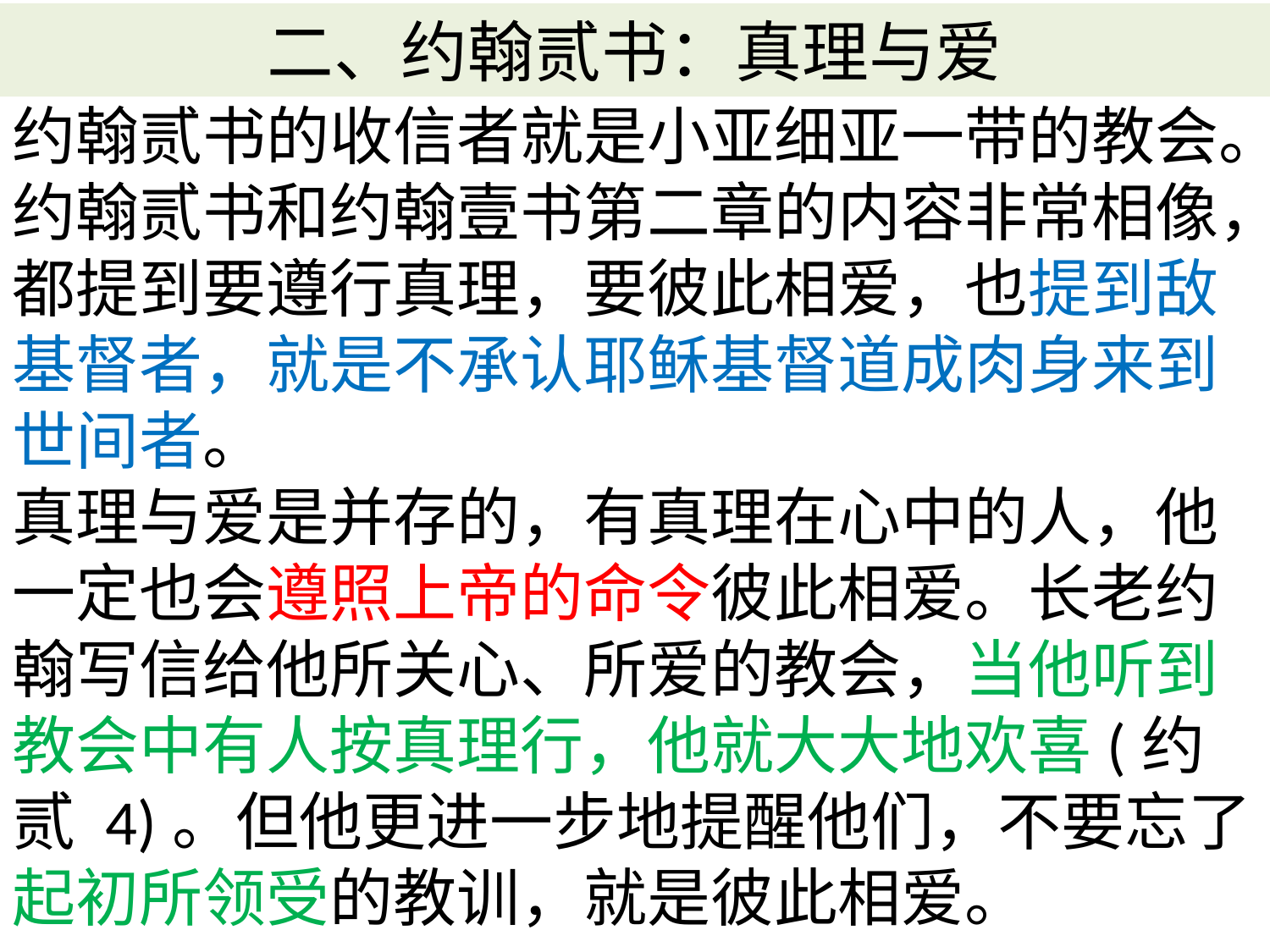

# 二、约翰贰书：真理与爱
约翰贰书的收信者就是小亚细亚一带的教会。
约翰贰书和约翰壹书第二章的内容非常相像，都提到要遵行真理，要彼此相爱，也提到敌基督者，就是不承认耶稣基督道成肉身来到世间者。
真理与爱是并存的，有真理在心中的人，他一定也会遵照上帝的命令彼此相爱。长老约翰写信给他所关心、所爱的教会，当他听到教会中有人按真理行，他就大大地欢喜(约贰 4)。但他更进一步地提醒他们，不要忘了起初所领受的教训，就是彼此相爱。